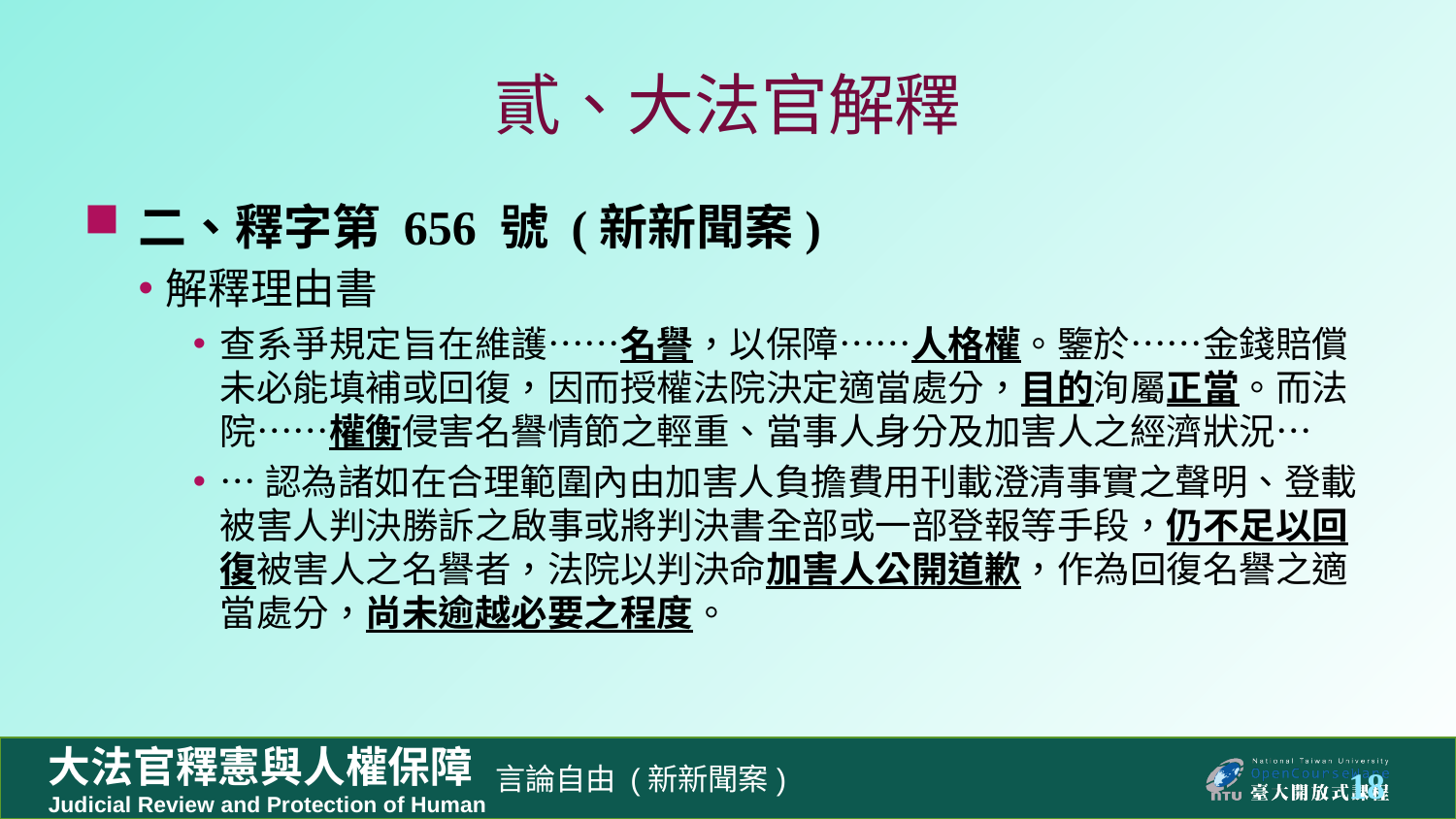

# 貳、大法官解釋
二、釋字第 656 號 (新新聞案)
解釋理由書
查系爭規定旨在維護……名譽，以保障……人格權。鑒於……金錢賠償未必能填補或回復，因而授權法院決定適當處分，目的洵屬正當。而法院……權衡侵害名譽情節之輕重、當事人身分及加害人之經濟狀況…
…認為諸如在合理範圍內由加害人負擔費用刊載澄清事實之聲明、登載被害人判決勝訴之啟事或將判決書全部或一部登報等手段，仍不足以回復被害人之名譽者，法院以判決命加害人公開道歉，作為回復名譽之適當處分，尚未逾越必要之程度。